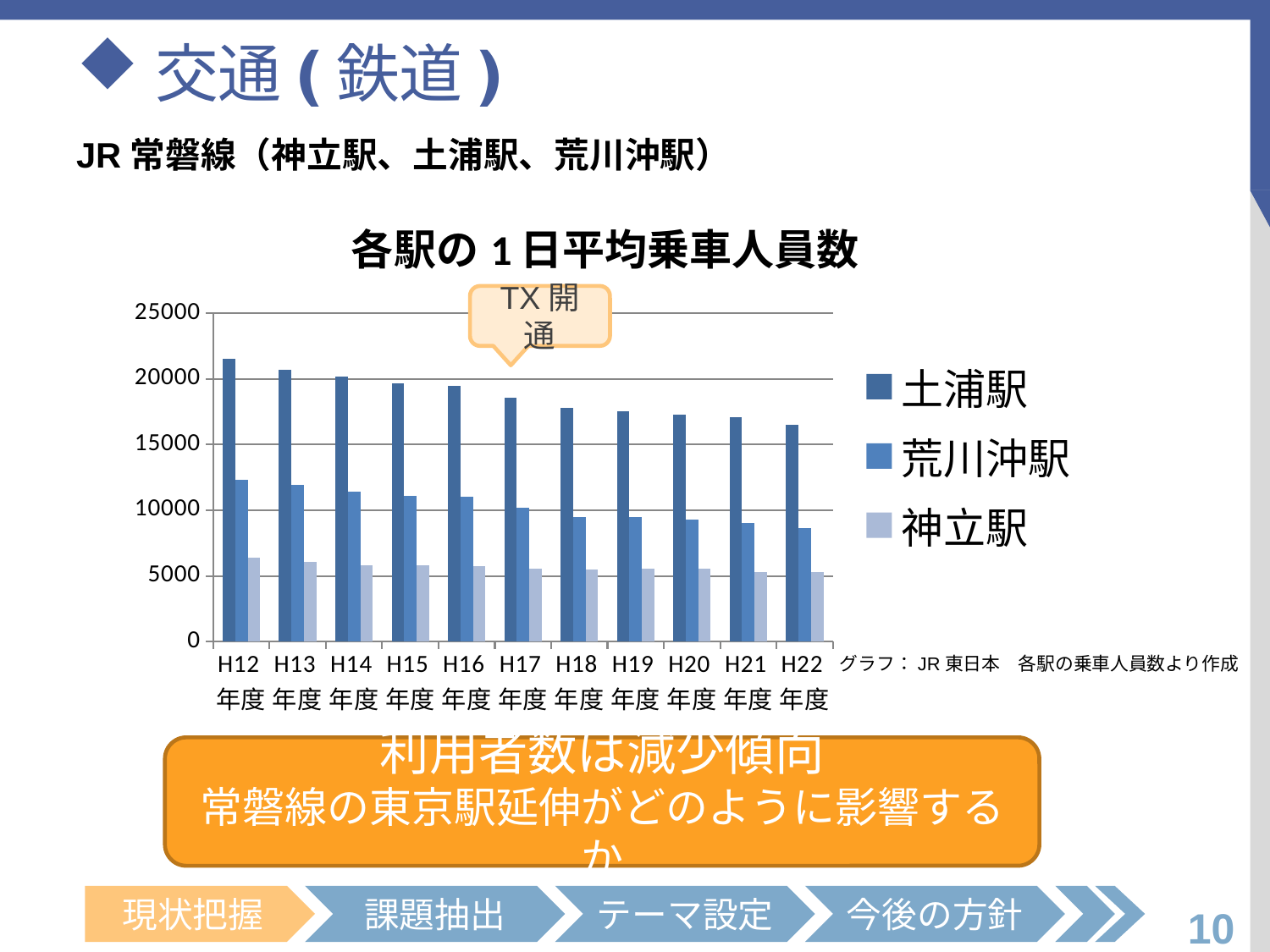

# 交通(鉄道)
JR常磐線（神立駅、土浦駅、荒川沖駅）

### Chart: 各駅の1日平均乗車人員数

| Category | 土浦駅 | 荒川沖駅 | 神立駅 |
|---|---|---|---|
| H12年度 | 21507.0 | 12303.0 | 6406.0 |
| H13年度 | 20691.0 | 11924.0 | 6093.0 |
| H14年度 | 20207.0 | 11383.0 | 5804.0 |
| H15年度 | 19644.0 | 11084.0 | 5824.0 |
| H16年度 | 19477.0 | 11008.0 | 5726.0 |
| H17年度 | 18574.0 | 10198.0 | 5567.0 |
| H18年度 | 17796.0 | 9512.0 | 5506.0 |
| H19年度 | 17524.0 | 9467.0 | 5536.0 |
| H20年度 | 17277.0 | 9296.0 | 5574.0 |
| H21年度 | 17053.0 | 9016.0 | 5313.0 |
| H22年度 | 16497.0 | 8674.0 | 5283.0 |
TX開通
グラフ：JR東日本　各駅の乗車人員数より作成
利用者数は減少傾向
常磐線の東京駅延伸がどのように影響するか
現状把握
課題抽出
テーマ設定
今後の方針

10